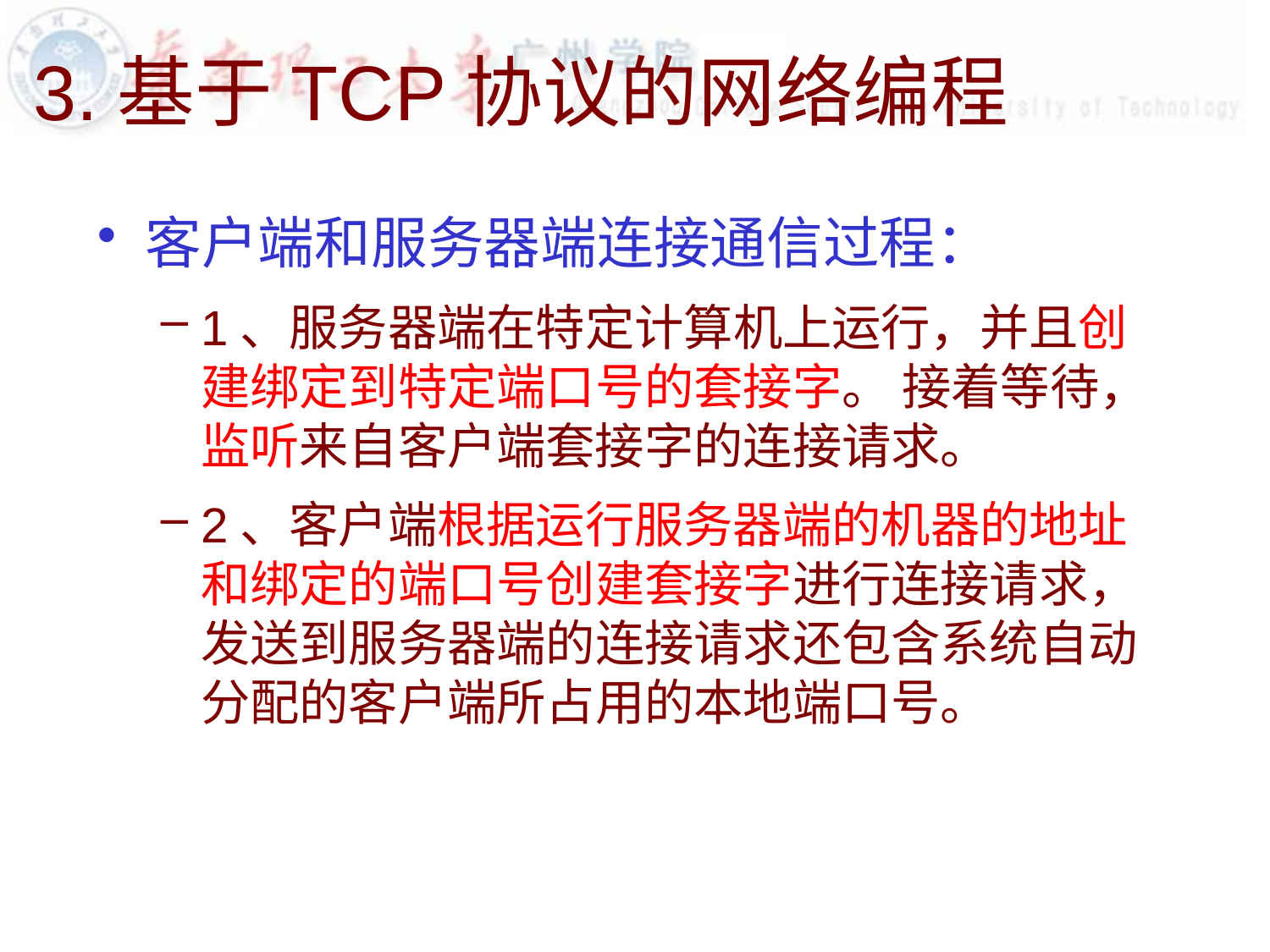

# 3.基于TCP协议的网络编程
客户端和服务器端连接通信过程：
1、服务器端在特定计算机上运行，并且创建绑定到特定端口号的套接字。 接着等待，监听来自客户端套接字的连接请求。
2、客户端根据运行服务器端的机器的地址和绑定的端口号创建套接字进行连接请求，发送到服务器端的连接请求还包含系统自动分配的客户端所占用的本地端口号。